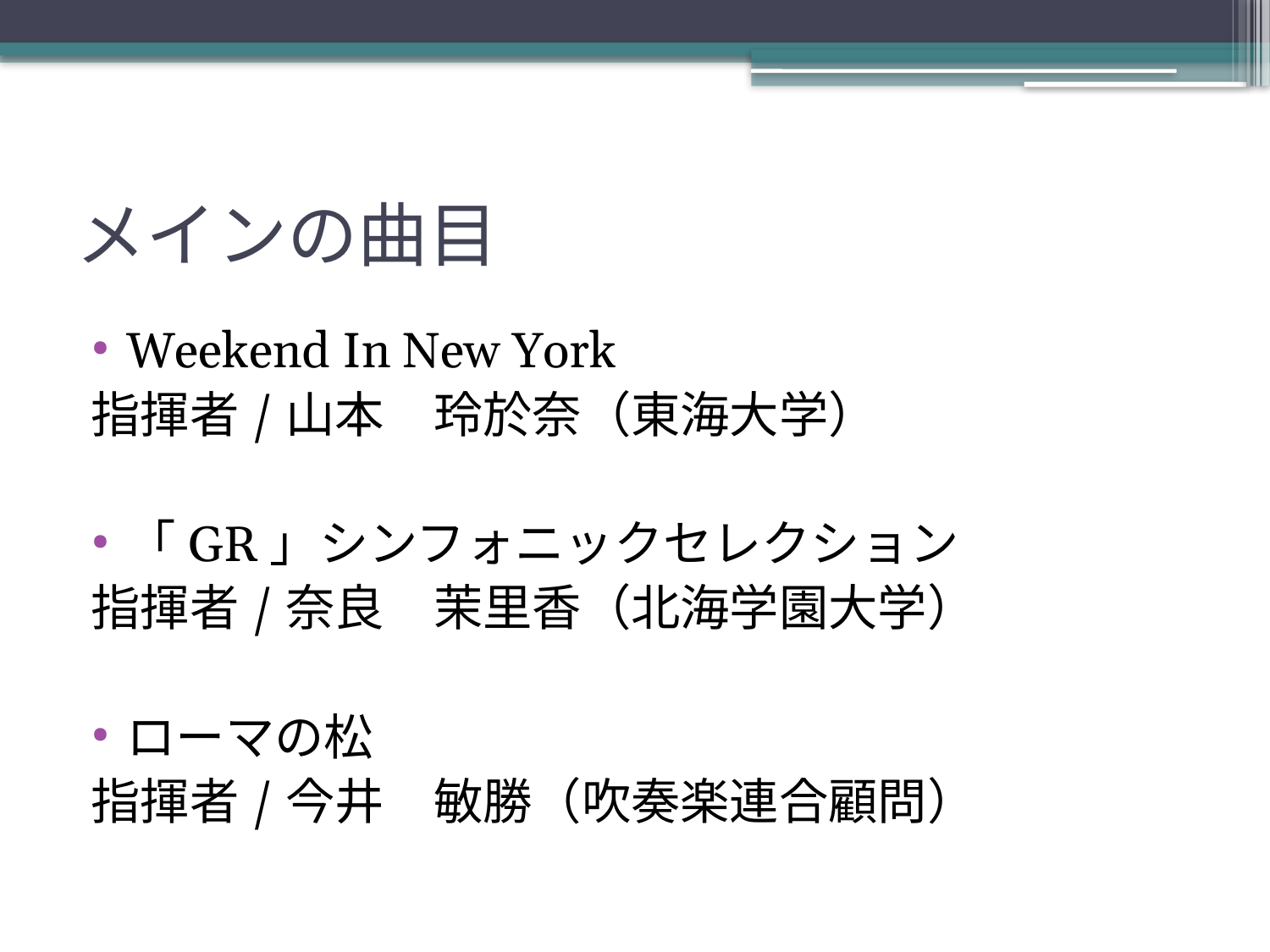

# メインの曲目
Weekend In New York
指揮者/山本　玲於奈（東海大学）

「GR」シンフォニックセレクション
指揮者/奈良　茉里香（北海学園大学）

ローマの松
指揮者/今井　敏勝（吹奏楽連合顧問）